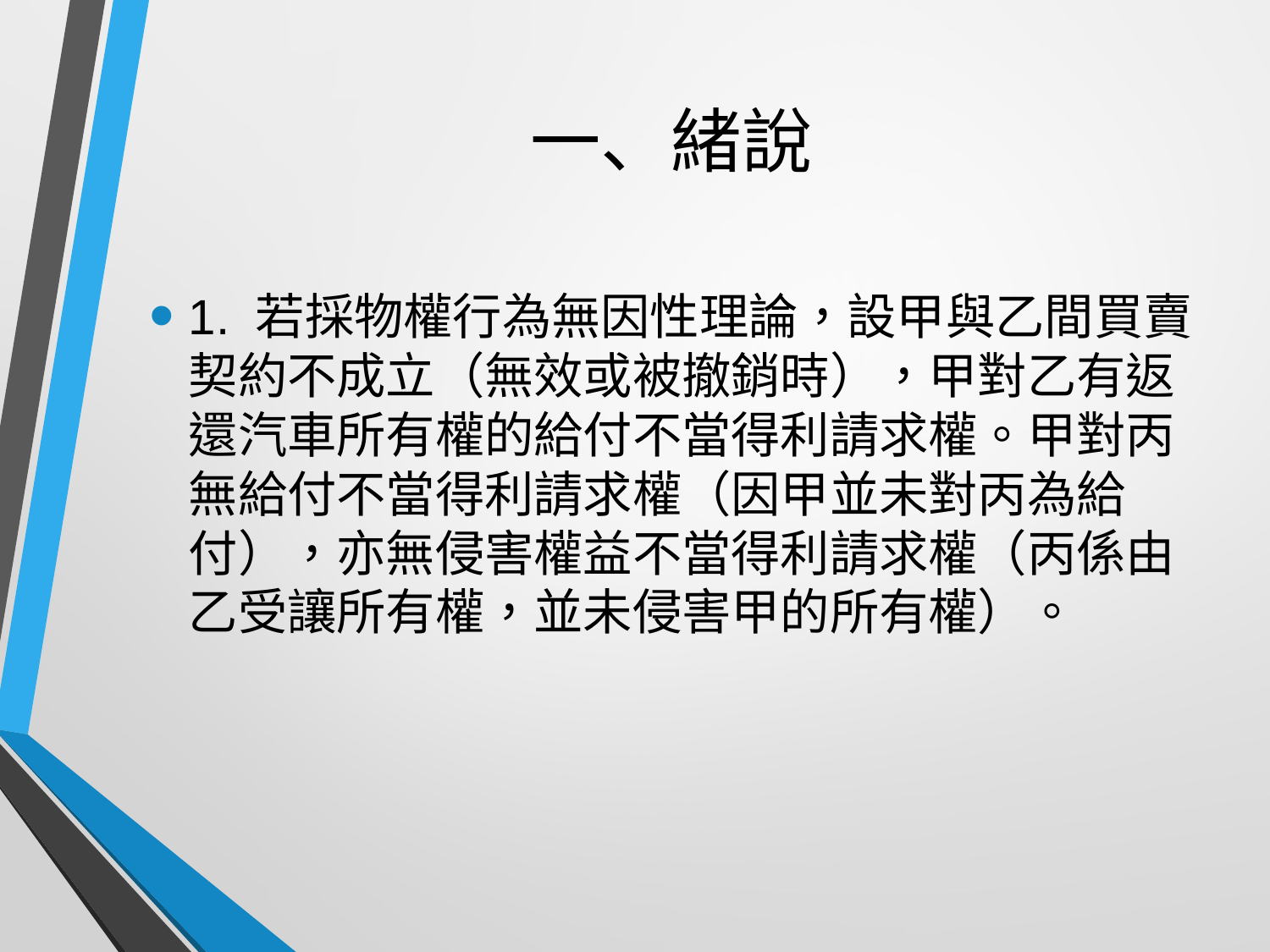

# 一、緒說
1. 若採物權行為無因性理論，設甲與乙間買賣契約不成立（無效或被撤銷時），甲對乙有返還汽車所有權的給付不當得利請求權。甲對丙無給付不當得利請求權（因甲並未對丙為給付），亦無侵害權益不當得利請求權（丙係由乙受讓所有權，並未侵害甲的所有權）。